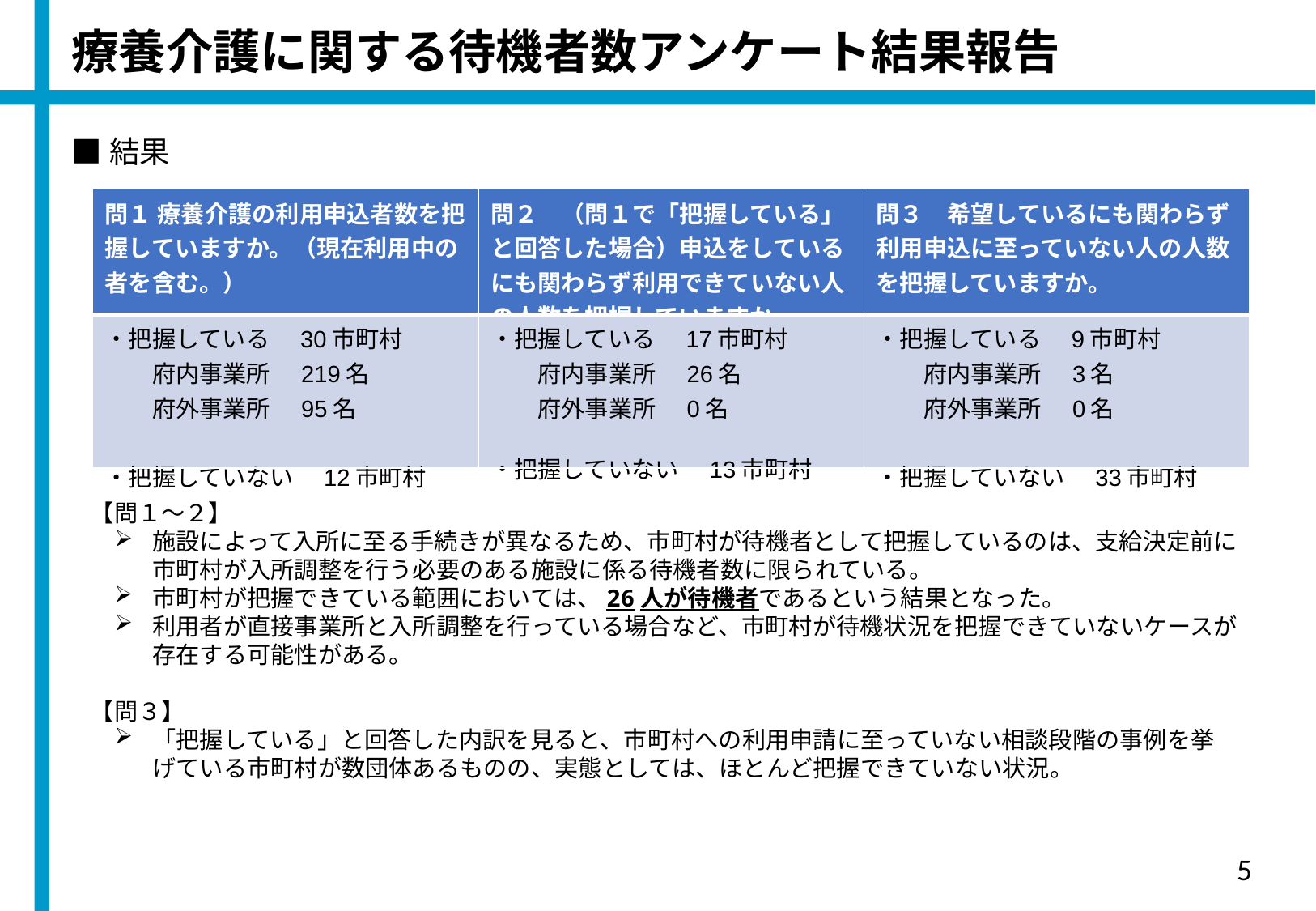

療養介護に関する待機者数アンケート結果報告
■結果

| 問１ 療養介護の利用申込者数を把握していますか。（現在利用中の者を含む。） | 問２　（問１で「把握している」と回答した場合）申込をしているにも関わらず利用できていない人の人数を把握していますか。 | 問３　希望しているにも関わらず利用申込に至っていない人の人数を把握していますか。 |
| --- | --- | --- |
| ・把握している　30市町村 　　府内事業所　219名 　　府外事業所　95名 　 ・把握していない　12市町村 | ・把握している　17市町村 　　府内事業所　26名 　　府外事業所　0名 ・把握していない　13市町村 | ・把握している　9市町村 　　府内事業所　3名 　　府外事業所　0名 　 ・把握していない　33市町村 |
【問１～２】
施設によって入所に至る手続きが異なるため、市町村が待機者として把握しているのは、支給決定前に市町村が入所調整を行う必要のある施設に係る待機者数に限られている。
市町村が把握できている範囲においては、26人が待機者であるという結果となった。
利用者が直接事業所と入所調整を行っている場合など、市町村が待機状況を把握できていないケースが存在する可能性がある。

【問３】
「把握している」と回答した内訳を見ると、市町村への利用申請に至っていない相談段階の事例を挙げている市町村が数団体あるものの、実態としては、ほとんど把握できていない状況。
5